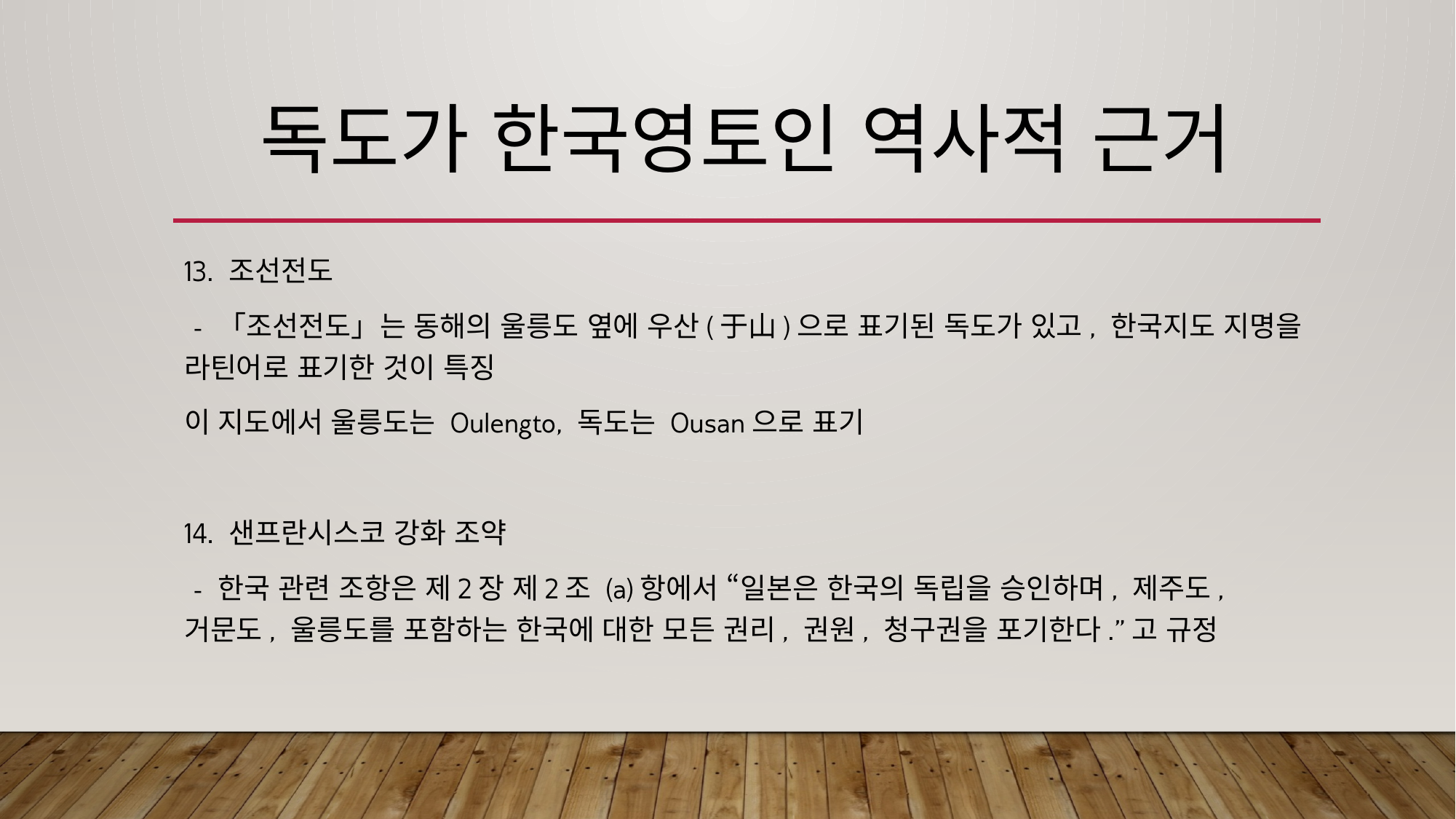

# 독도가 한국영토인 역사적 근거
13. 조선전도
 - 「조선전도」는 동해의 울릉도 옆에 우산(于山)으로 표기된 독도가 있고, 한국지도 지명을 라틴어로 표기한 것이 특징
이 지도에서 울릉도는 Oulengto, 독도는 Ousan으로 표기

14. 샌프란시스코 강화 조약
 - 한국 관련 조항은 제2장 제2조 (a)항에서 “일본은 한국의 독립을 승인하며, 제주도, 거문도, 울릉도를 포함하는 한국에 대한 모든 권리, 권원, 청구권을 포기한다.”고 규정